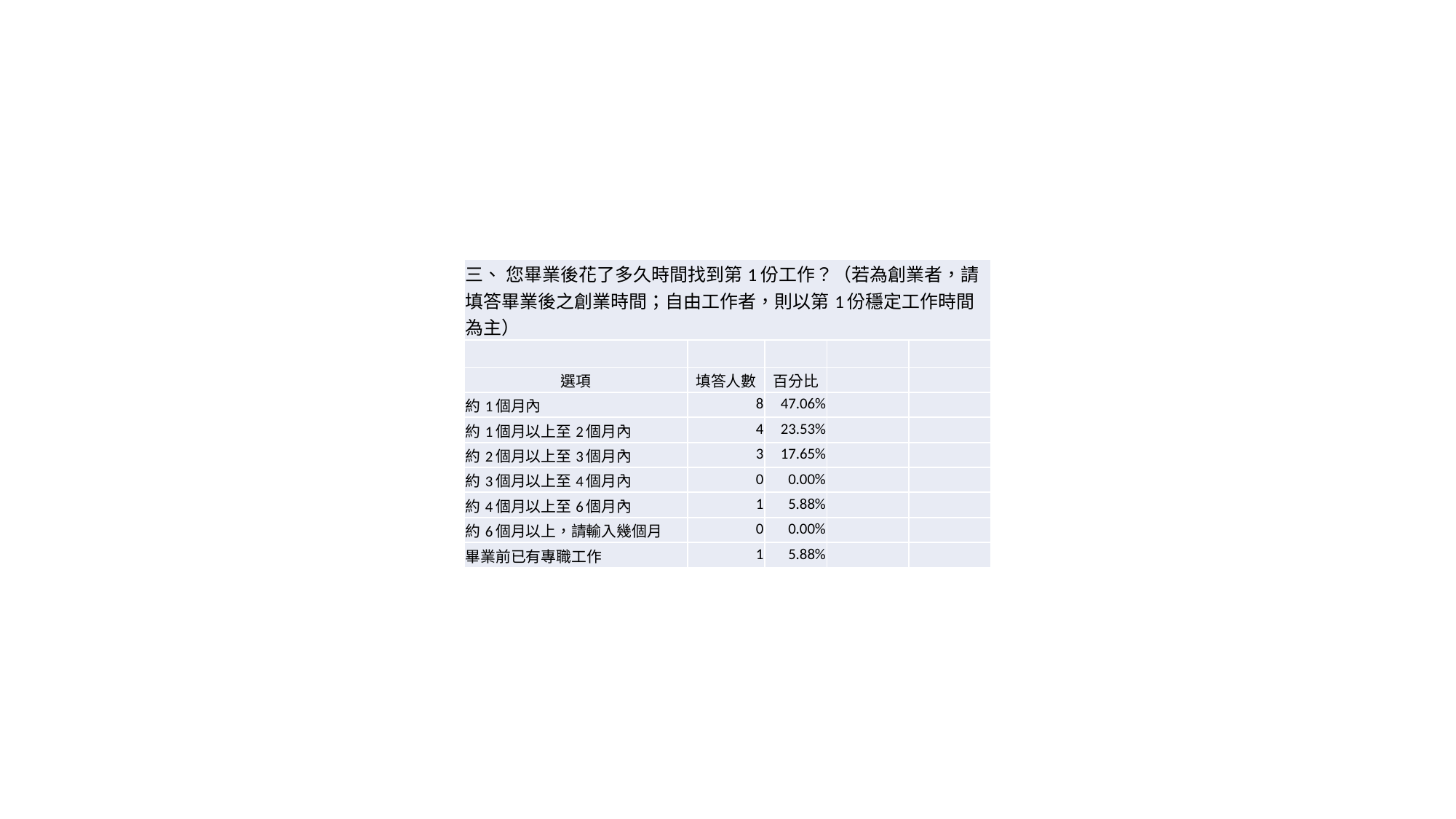

| 三、 您畢業後花了多久時間找到第1份工作？（若為創業者，請填答畢業後之創業時間；自由工作者，則以第1份穩定工作時間為主） |  |  |  |  |
| --- | --- | --- | --- | --- |
|  |  |  |  |  |
| 選項 | 填答人數 | 百分比 |  |  |
| 約1個月內 | 8 | 47.06% |  |  |
| 約1個月以上至2個月內 | 4 | 23.53% |  |  |
| 約2個月以上至3個月內 | 3 | 17.65% |  |  |
| 約3個月以上至4個月內 | 0 | 0.00% |  |  |
| 約4個月以上至6個月內 | 1 | 5.88% |  |  |
| 約6個月以上，請輸入幾個月 | 0 | 0.00% |  |  |
| 畢業前已有專職工作 | 1 | 5.88% |  |  |